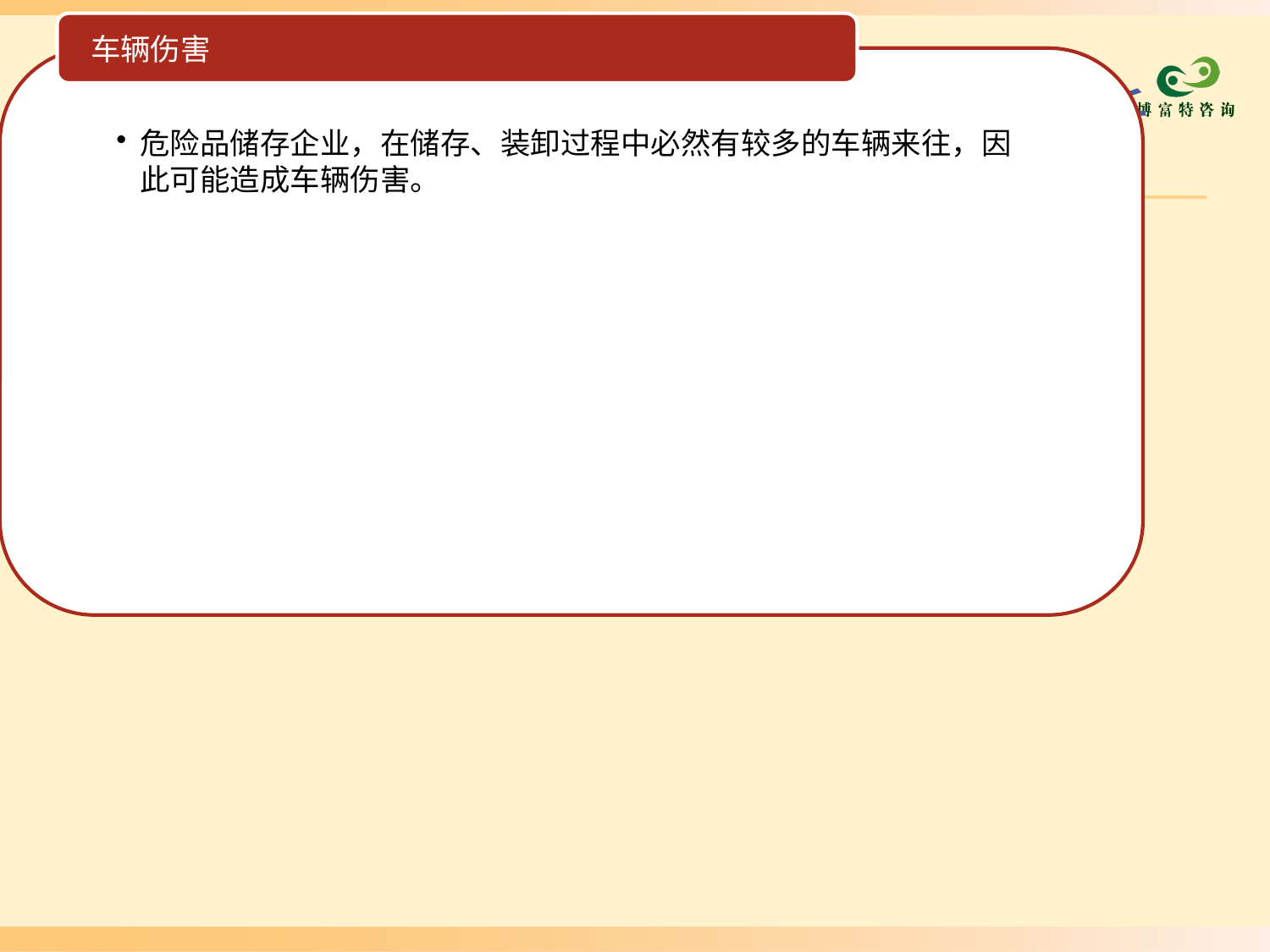

# 3.危化品的安全管理——风险分析
危险品储存企业，在储存、装卸过程中必然有较多的车辆来往，因此可能造成车辆伤害。

车辆伤害